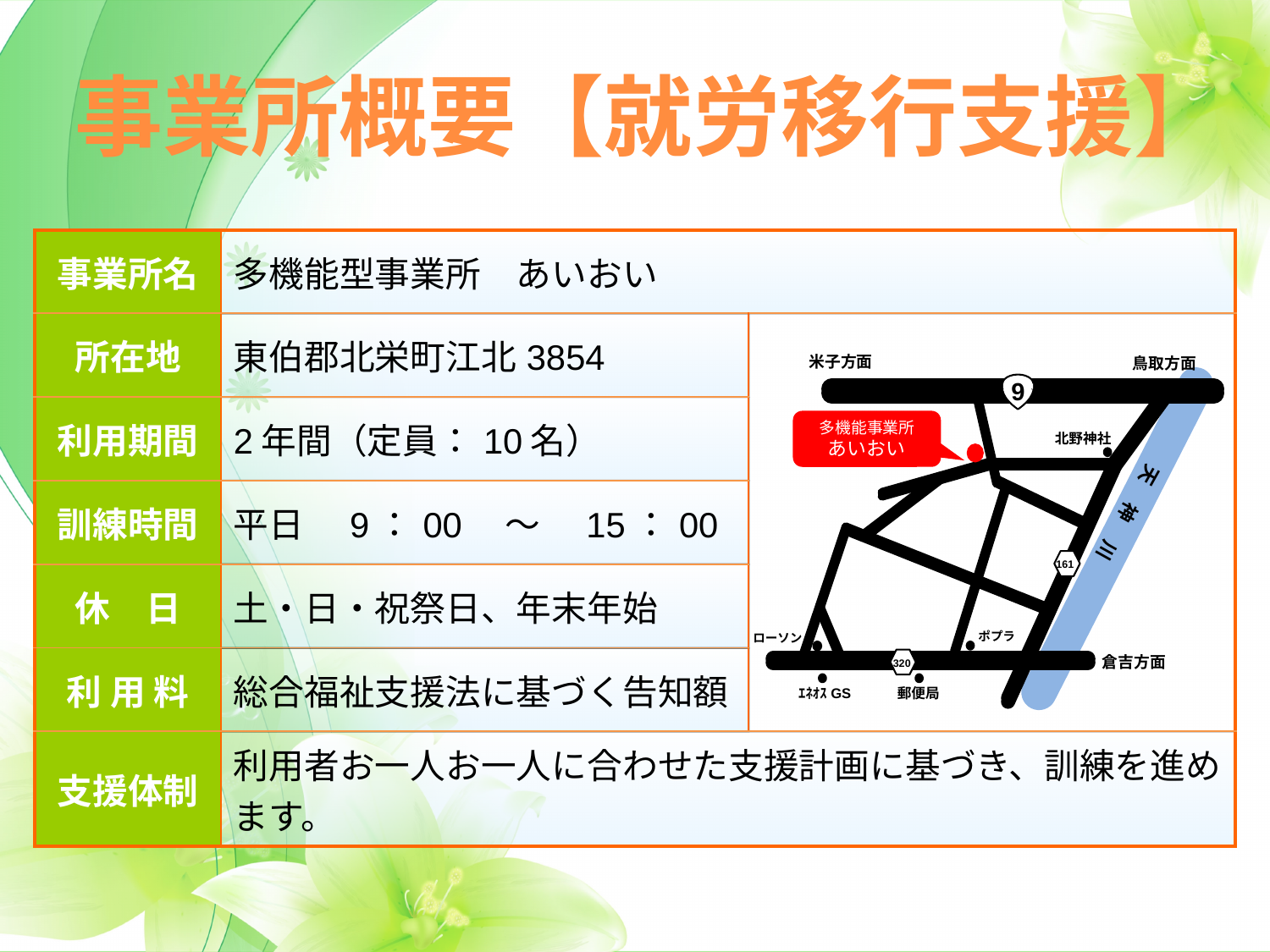

# 事業所概要【就労移行支援】
| 事業所名 | 多機能型事業所　あいおい |  |
| --- | --- | --- |
| 所在地 | 東伯郡北栄町江北3854 |  |
| 利用期間 | 2年間（定員：10名） |  |
| 訓練時間 | 平日　9：00　～　15：00 |  |
| 休　日 | 土・日・祝祭日、年末年始 |  |
| 利 用 料 | 総合福祉支援法に基づく告知額 |  |
| 支援体制 | 利用者お一人お一人に合わせた支援計画に基づき、訓練を進めます。 |  |
米子方面
鳥取方面
9
北野神社

天　 神 　川
161
ポプラ
ローソン
倉吉方面
320
郵便局
ｴﾈｵｽGS

多機能事業所
あいおい